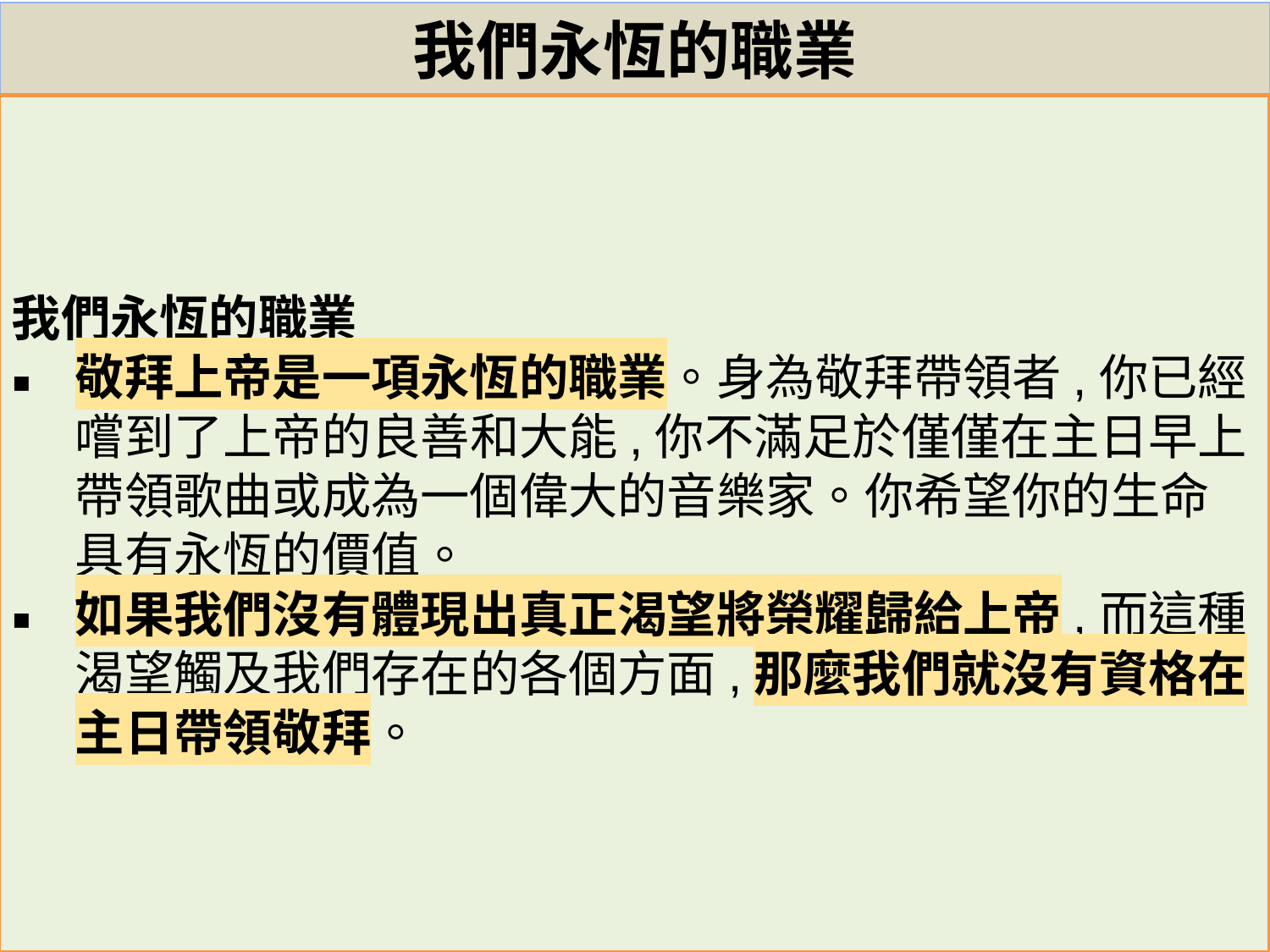

# 我們永恆的職業
我們永恆的職業
敬拜上帝是一項永恆的職業。身為敬拜帶領者,你已經嚐到了上帝的良善和大能,你不滿足於僅僅在主日早上帶領歌曲或成為一個偉大的音樂家。你希望你的生命具有永恆的價值。
如果我們沒有體現出真正渴望將榮耀歸給上帝,而這種渴望觸及我們存在的各個方面,那麼我們就沒有資格在主日帶領敬拜。